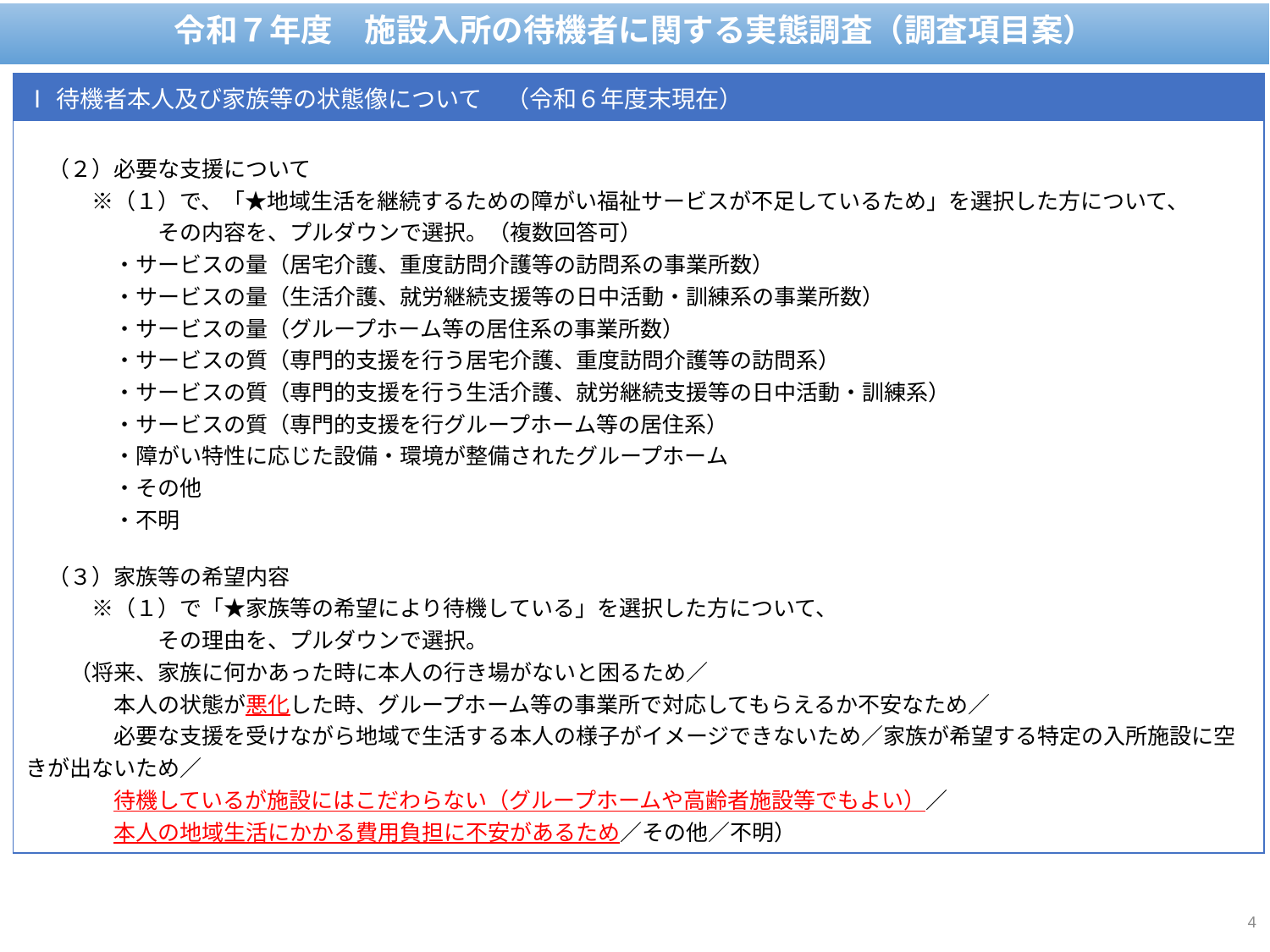

令和７年度　施設入所の待機者に関する実態調査（調査項目案）
| Ⅰ待機者本人及び家族等の状態像について　（令和６年度末現在） |
| --- |
| （２）必要な支援について　 　　　※（１）で、「★地域生活を継続するための障がい福祉サービスが不足しているため」を選択した方について、 　　　　　　その内容を、プルダウンで選択。（複数回答可） 　　　　・サービスの量（居宅介護、重度訪問介護等の訪問系の事業所数） 　　　　・サービスの量（生活介護、就労継続支援等の日中活動・訓練系の事業所数） 　　　　・サービスの量（グループホーム等の居住系の事業所数） 　　　　・サービスの質（専門的支援を行う居宅介護、重度訪問介護等の訪問系） 　　　　・サービスの質（専門的支援を行う生活介護、就労継続支援等の日中活動・訓練系） 　　　　・サービスの質（専門的支援を行グループホーム等の居住系） 　　　　・障がい特性に応じた設備・環境が整備されたグループホーム 　　　　・その他 　　　　・不明 　（３）家族等の希望内容 　　　※（１）で「★家族等の希望により待機している」を選択した方について、 　　　　　　その理由を、プルダウンで選択。 　　（将来、家族に何かあった時に本人の行き場がないと困るため／ 　　　　本人の状態が悪化した時、グループホーム等の事業所で対応してもらえるか不安なため／ 　　　　必要な支援を受けながら地域で生活する本人の様子がイメージできないため／家族が希望する特定の入所施設に空きが出ないため／ 　　　　待機しているが施設にはこだわらない（グループホームや高齢者施設等でもよい）／ 　　　　本人の地域生活にかかる費用負担に不安があるため／その他／不明） |
4